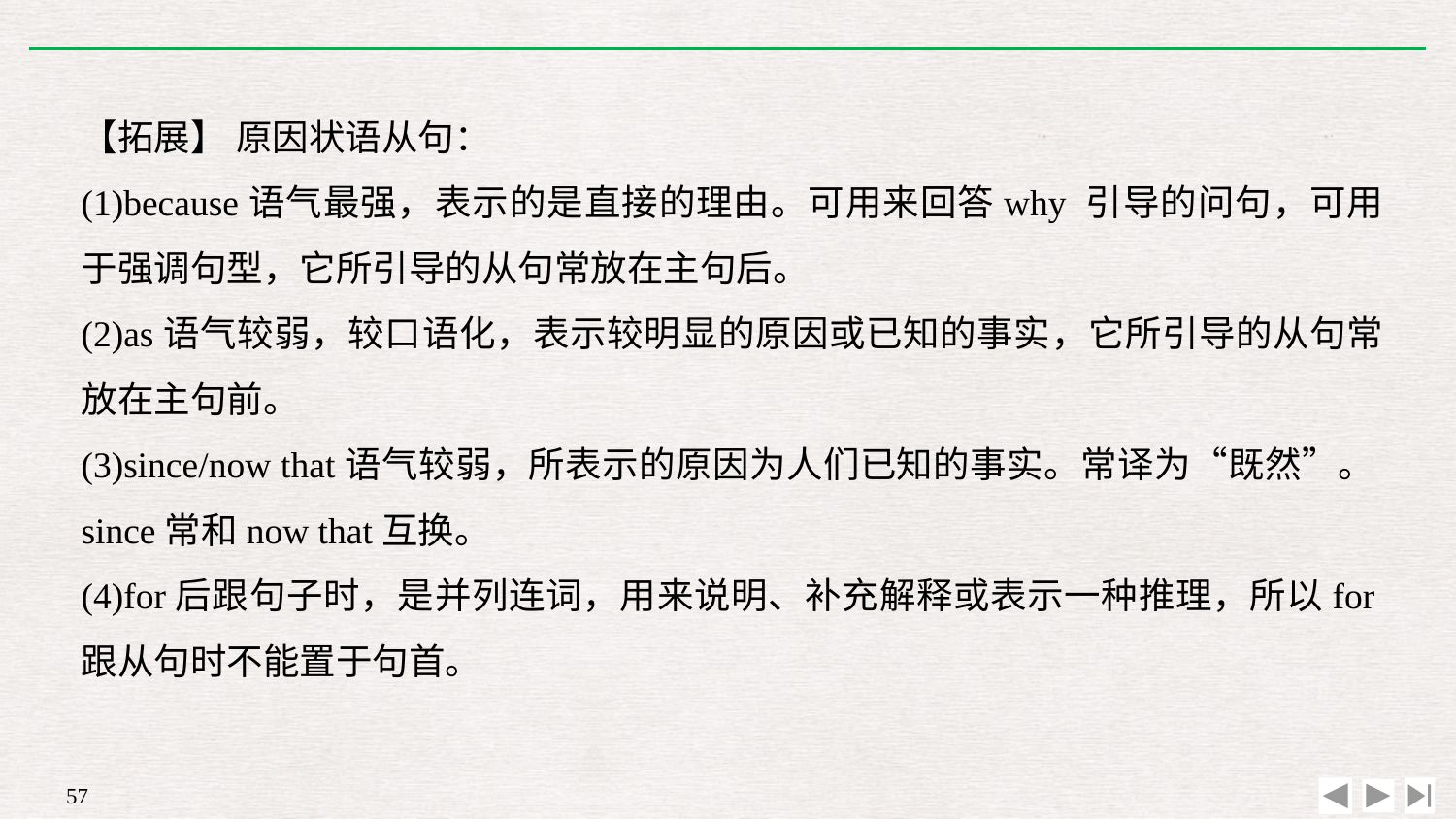

【拓展】 原因状语从句：
(1)because语气最强，表示的是直接的理由。可用来回答why 引导的问句，可用于强调句型，它所引导的从句常放在主句后。
(2)as语气较弱，较口语化，表示较明显的原因或已知的事实，它所引导的从句常放在主句前。
(3)since/now that语气较弱，所表示的原因为人们已知的事实。常译为“既然”。since常和now that互换。
(4)for后跟句子时，是并列连词，用来说明、补充解释或表示一种推理，所以for跟从句时不能置于句首。